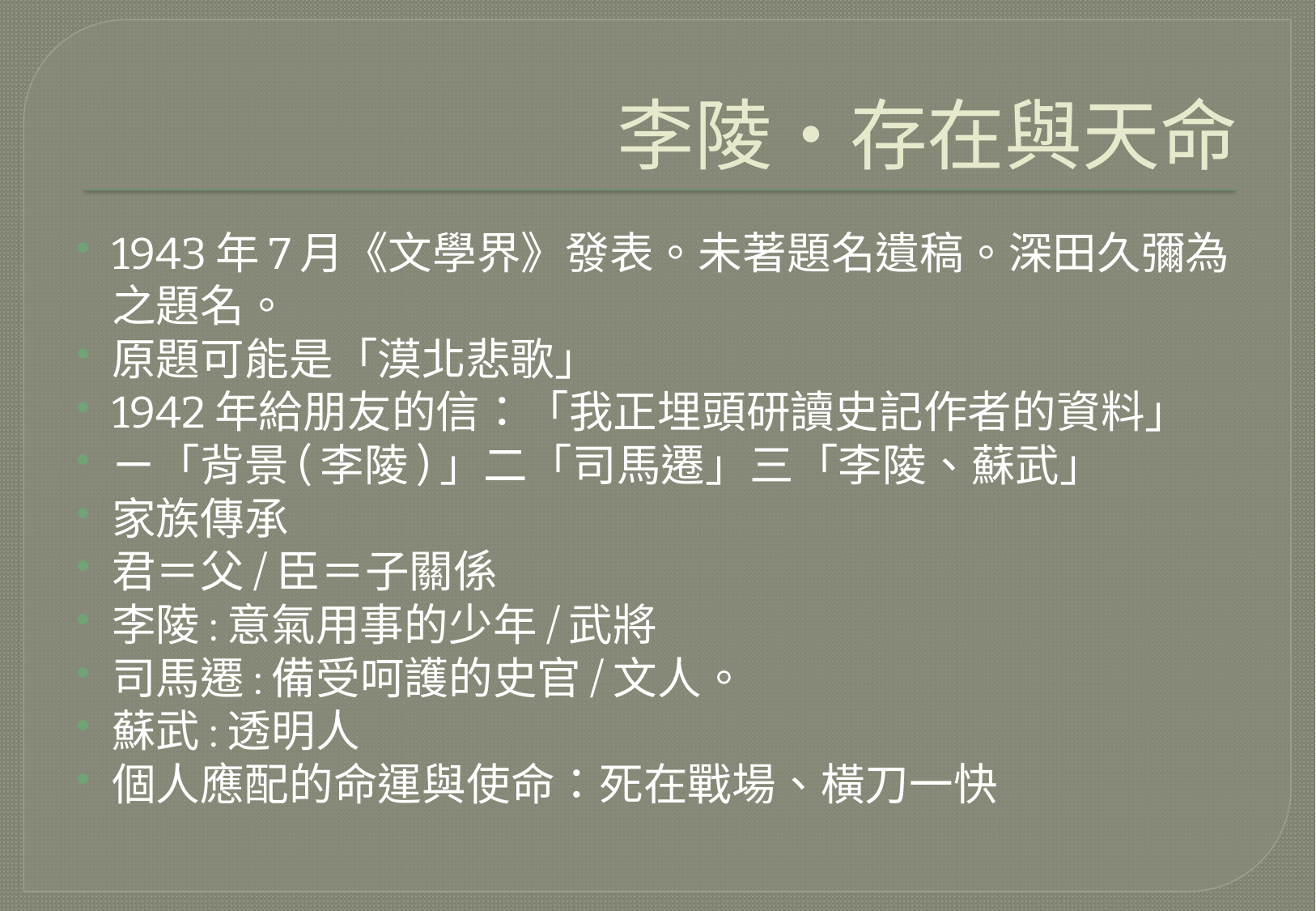

# 李陵・存在與天命
1943年7月《文學界》發表。未著題名遺稿。深田久彌為之題名。
原題可能是「漠北悲歌」
1942年給朋友的信：「我正埋頭研讀史記作者的資料」
ㄧ「背景(李陵)」二「司馬遷」三「李陵、蘇武」
家族傳承
君＝父/臣＝子關係
李陵:意氣用事的少年/武將
司馬遷:備受呵護的史官/文人。
蘇武:透明人
個人應配的命運與使命：死在戰場、橫刀一快